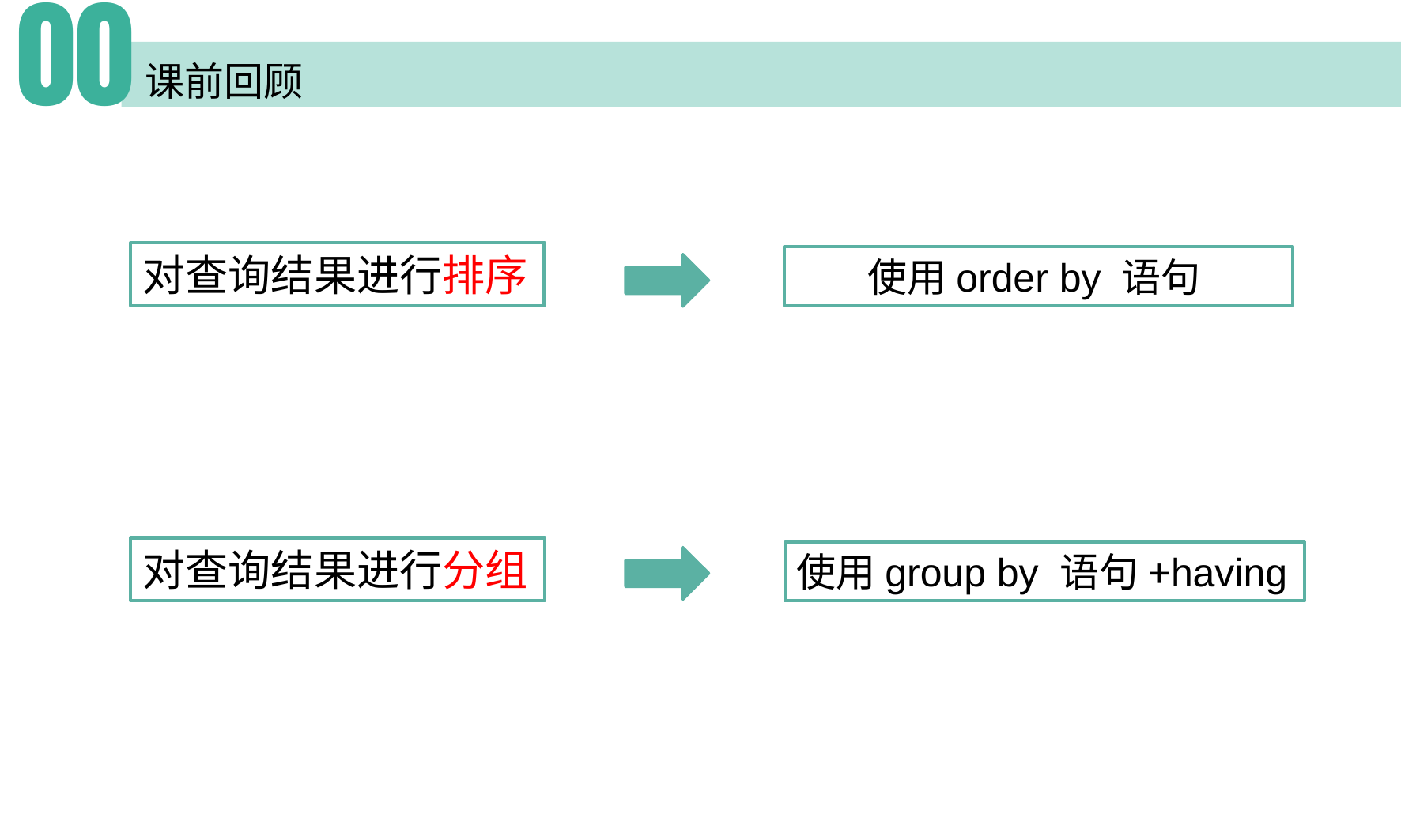

00

课前回顾
对查询结果进行排序
使用order by 语句

对查询结果进行分组
使用group by 语句+having